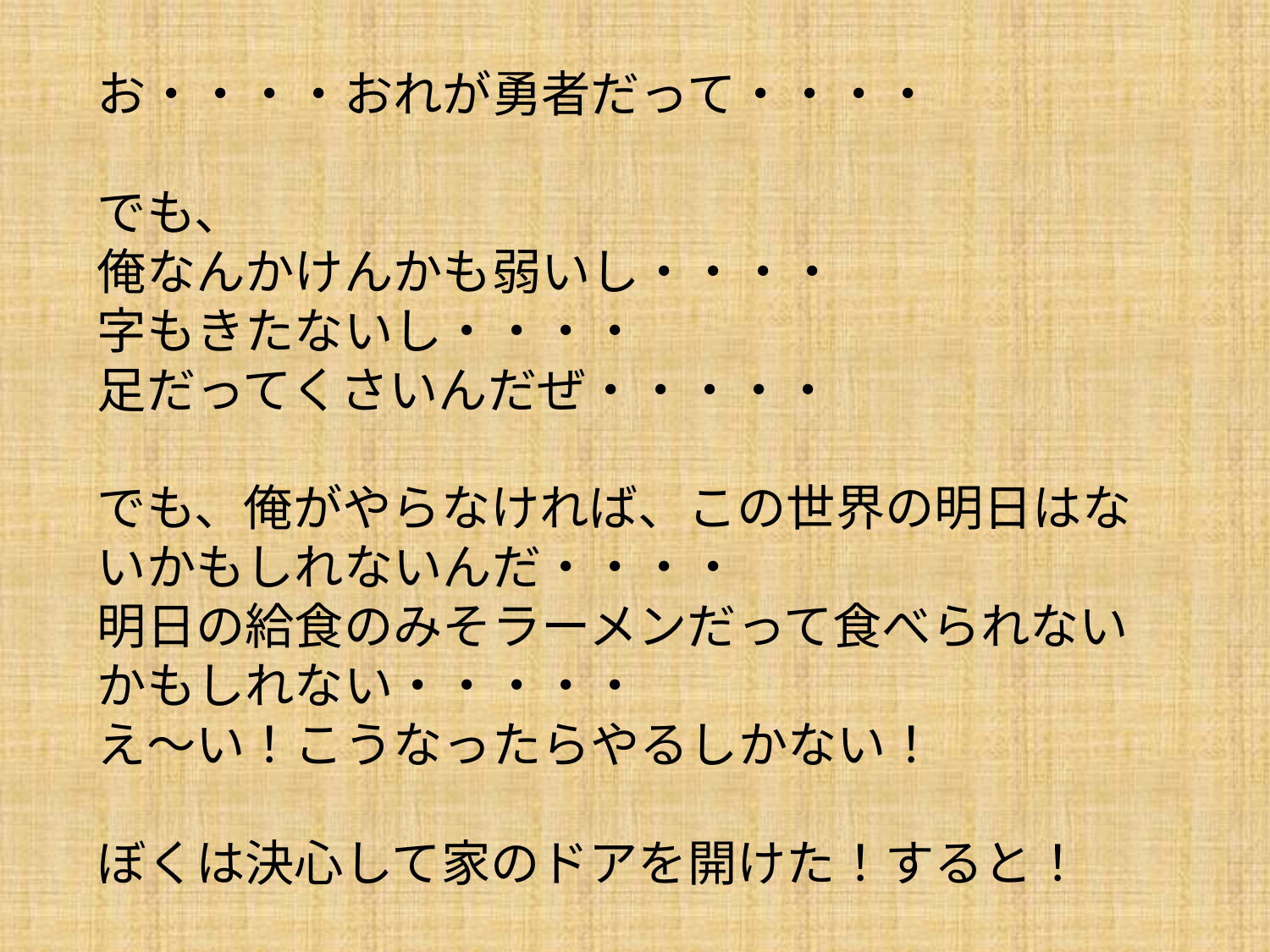

お・・・・おれが勇者だって・・・・

でも、
俺なんかけんかも弱いし・・・・
字もきたないし・・・・
足だってくさいんだぜ・・・・・

でも、俺がやらなければ、この世界の明日はないかもしれないんだ・・・・
明日の給食のみそラーメンだって食べられないかもしれない・・・・・
え～い！こうなったらやるしかない！

ぼくは決心して家のドアを開けた！すると！